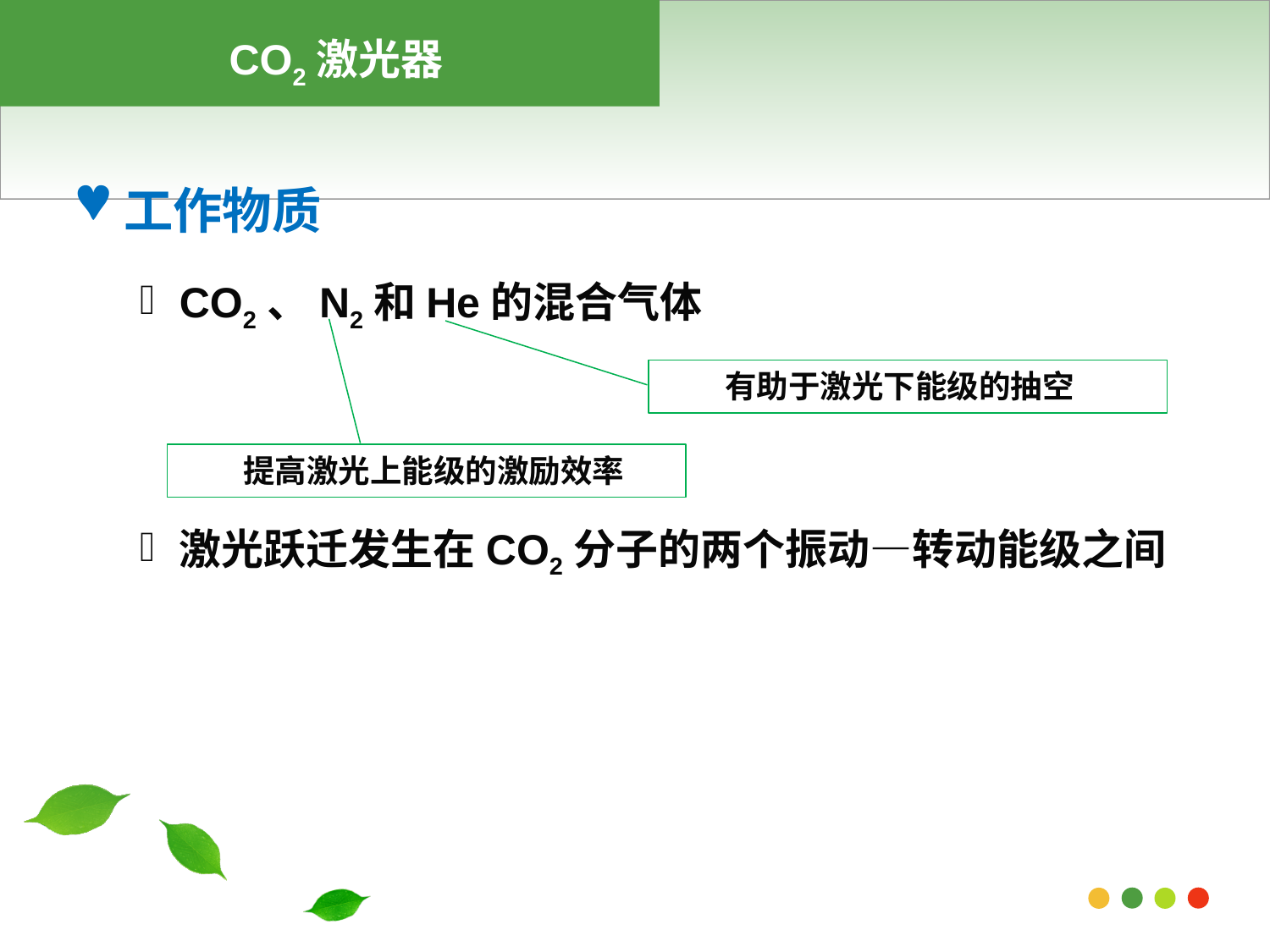

CO2激光器
#
工作物质
CO2、N2和He的混合气体

激光跃迁发生在CO2分子的两个振动—转动能级之间
有助于激光下能级的抽空
提高激光上能级的激励效率